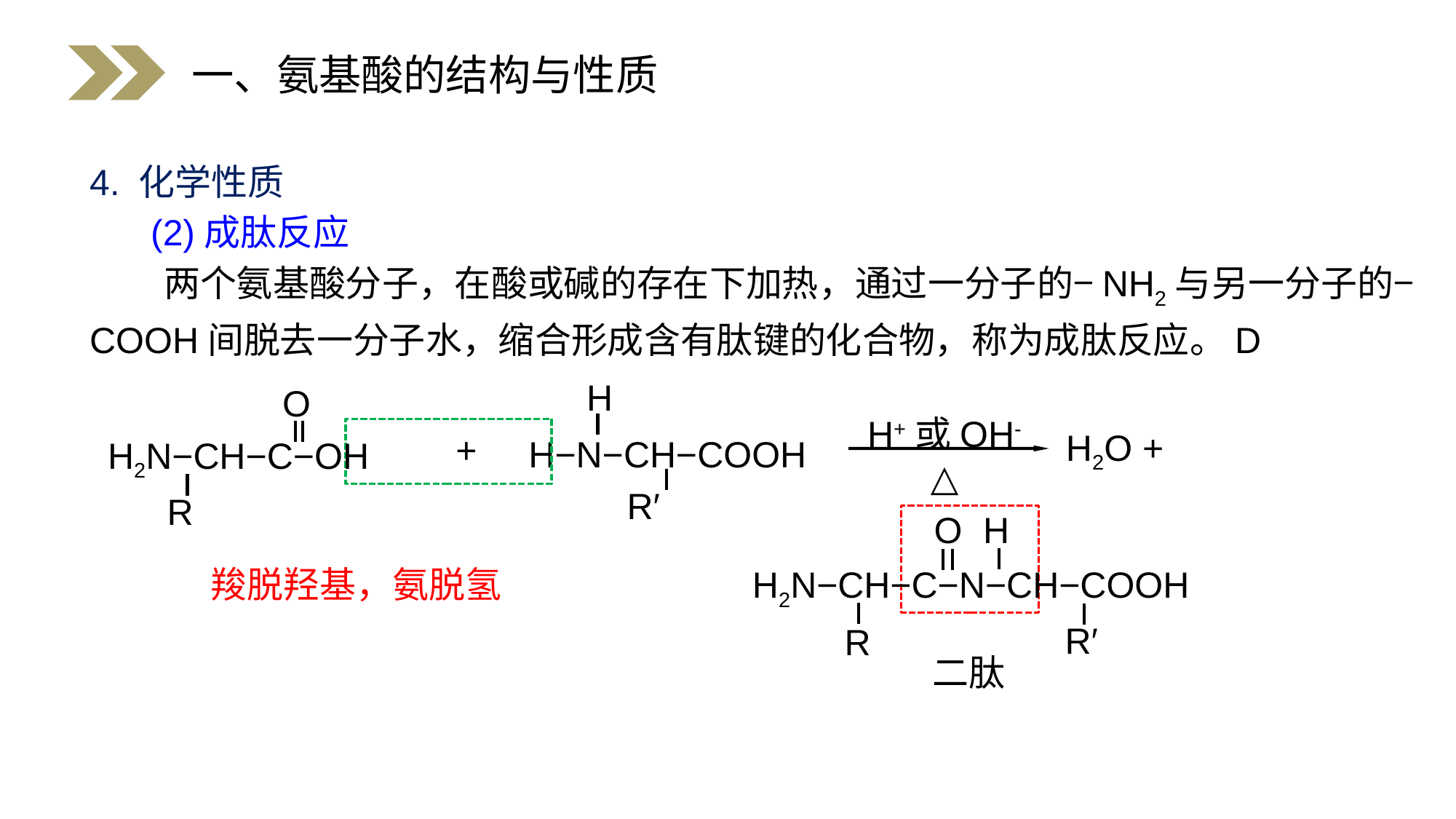

一、氨基酸的结构与性质
4. 化学性质
      (2)成肽反应
        两个氨基酸分子，在酸或碱的存在下加热，通过一分子的−NH2与另一分子的−COOH间脱去一分子水，缩合形成含有肽键的化合物，称为成肽反应。D
H
H−N−CH−COOH
R′
O
H2N−CH−C−OH
R
H+或OH-
△

H2O +
+
H
O
H2N−CH−C−N−CH−COOH
R
R′

羧脱羟基，氨脱氢
二肽